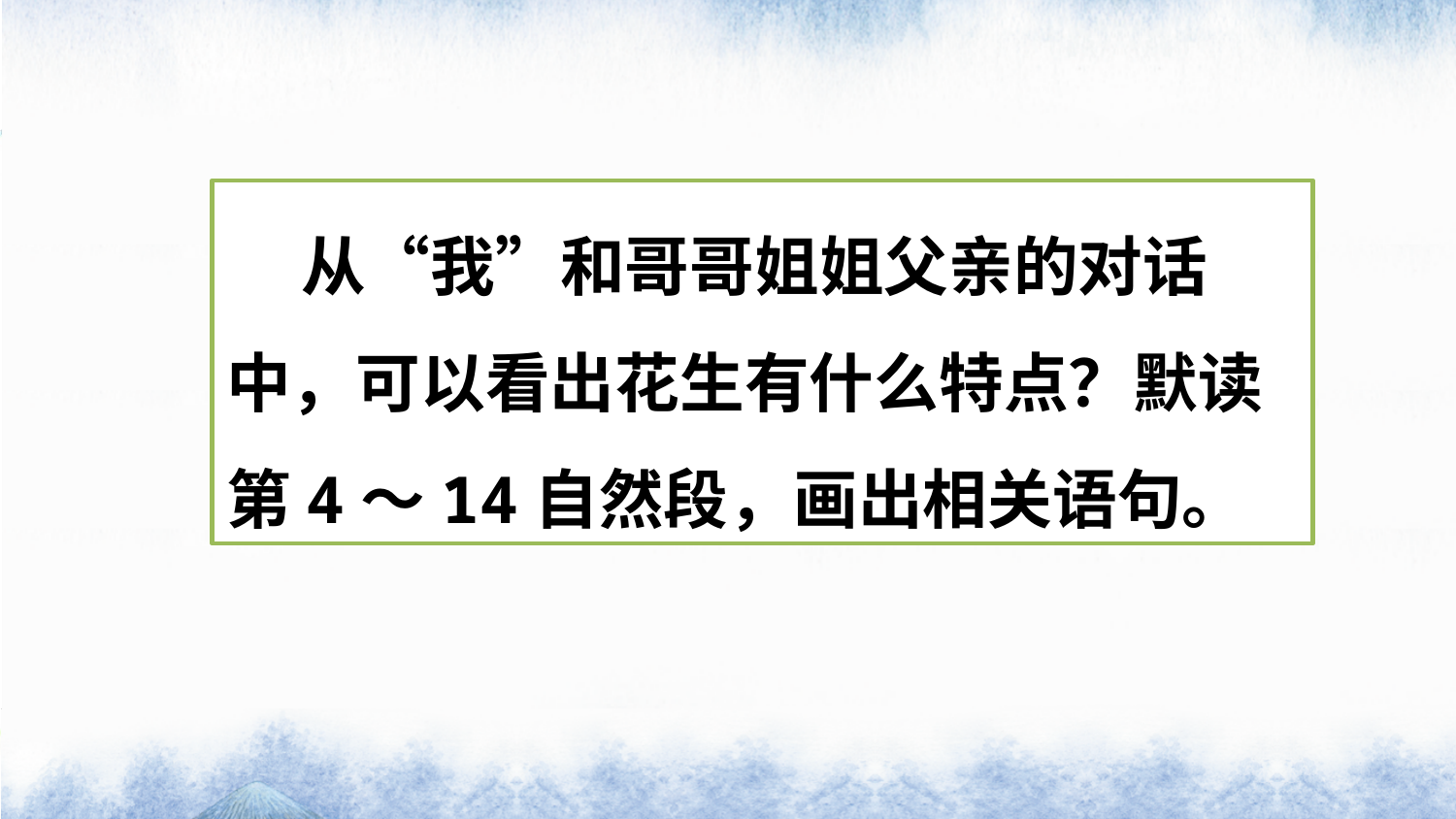

从“我”和哥哥姐姐父亲的对话中，可以看出花生有什么特点？默读第4～14自然段，画出相关语句。